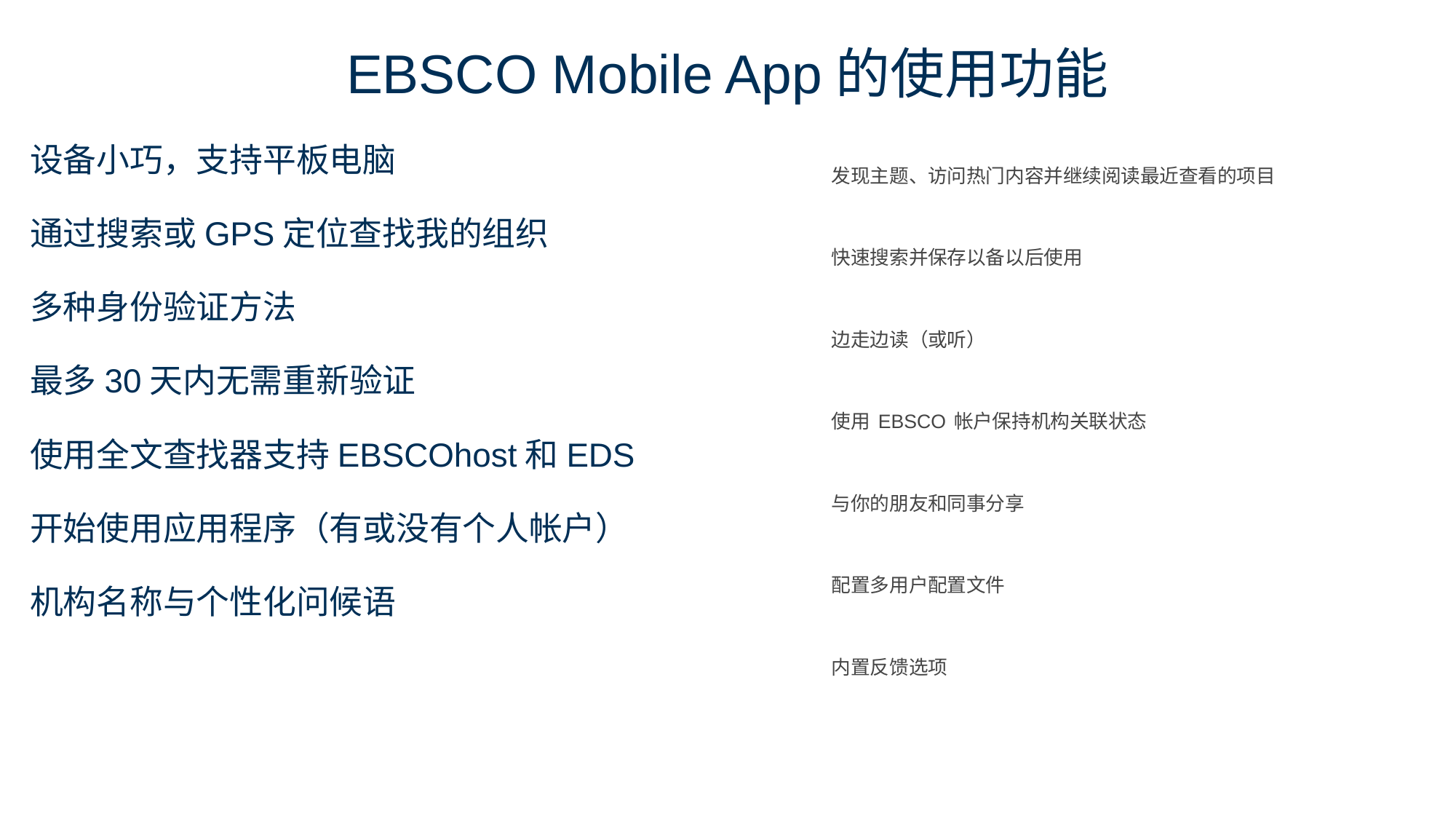

# EBSCO Mobile App的使用功能
发现主题、访问热门内容并继续阅读最近查看的项目
快速搜索并保存以备以后使用
边走边读（或听）
使用EBSCO帐户保持机构关联状态
与你的朋友和同事分享
配置多用户配置文件
内置反馈选项
设备小巧，支持平板电脑
通过搜索或GPS定位查找我的组织
多种身份验证方法
最多30天内无需重新验证
使用全文查找器支持EBSCOhost和EDS
开始使用应用程序（有或没有个人帐户）
机构名称与个性化问候语